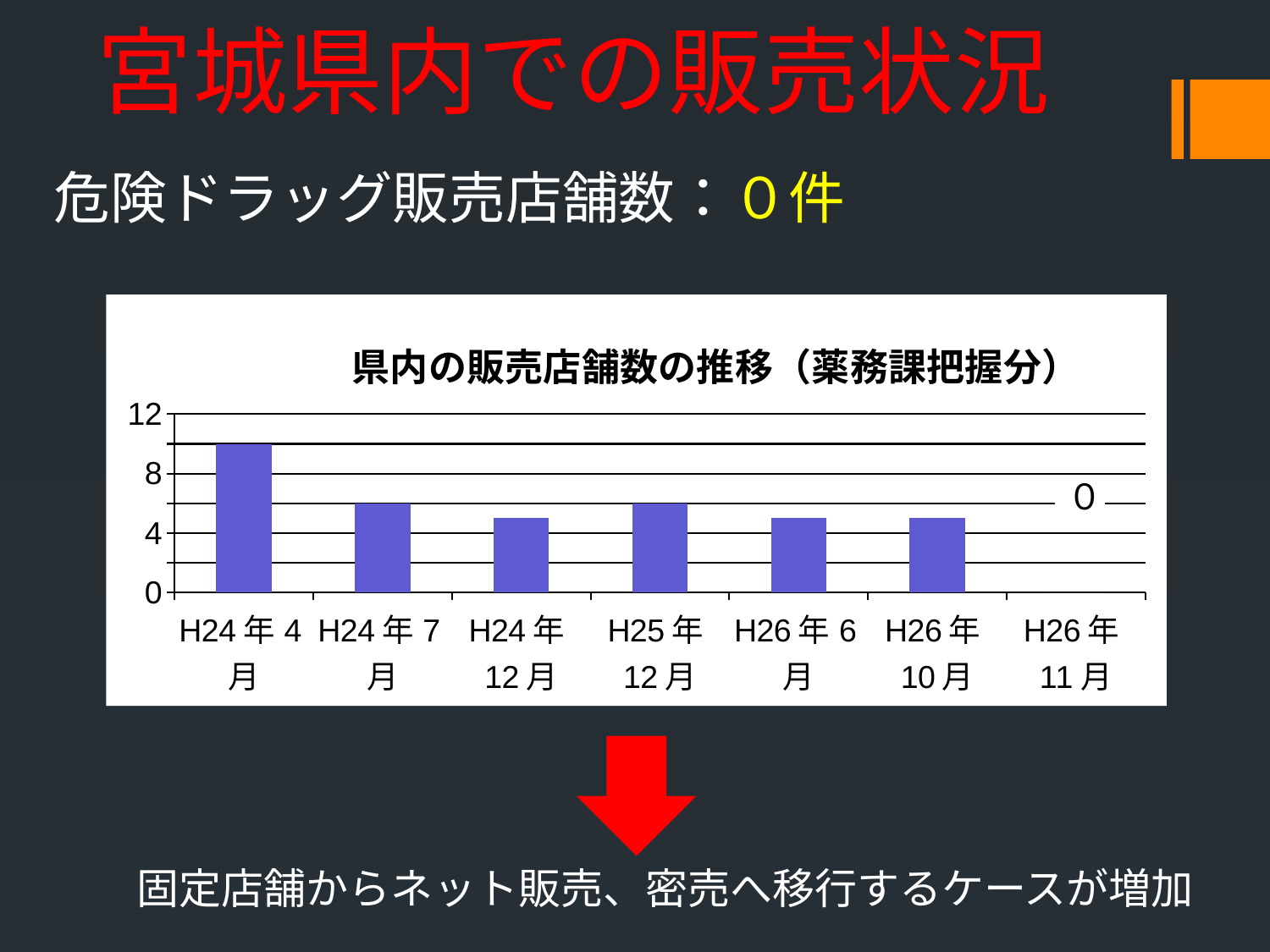

宮城県内での販売状況
　危険ドラッグ販売店舗数：０件

### Chart: 県内の販売店舗数の推移（薬務課把握分）

| Category |  |
|---|---|
| H24年4月 | 10.0 |
| H24年7月 | 6.0 |
| H24年12月 | 5.0 |
| H25年12月 | 6.0 |
| H26年6月 | 5.0 |
| H26年10月 | 5.0 |
| H26年11月 | 0.0 |
固定店舗からネット販売、密売へ移行するケースが増加